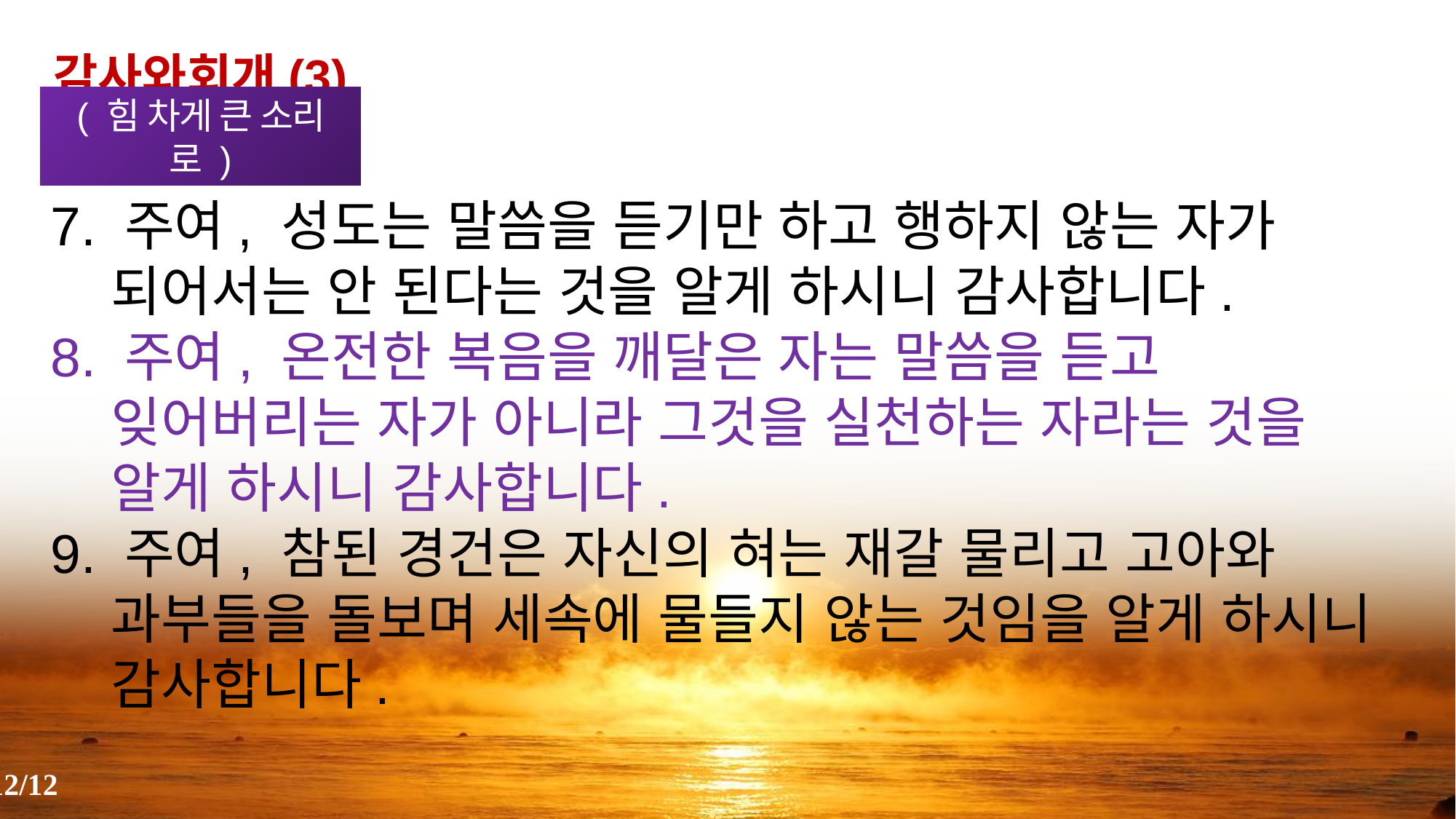

감사와회개(3)

( 힘 차게 큰 소리로 )
7. 주여, 성도는 말씀을 듣기만 하고 행하지 않는 자가 되어서는 안 된다는 것을 알게 하시니 감사합니다.
8. 주여, 온전한 복음을 깨달은 자는 말씀을 듣고 잊어버리는 자가 아니라 그것을 실천하는 자라는 것을 알게 하시니 감사합니다.
9. 주여, 참된 경건은 자신의 혀는 재갈 물리고 고아와 과부들을 돌보며 세속에 물들지 않는 것임을 알게 하시니 감사합니다.